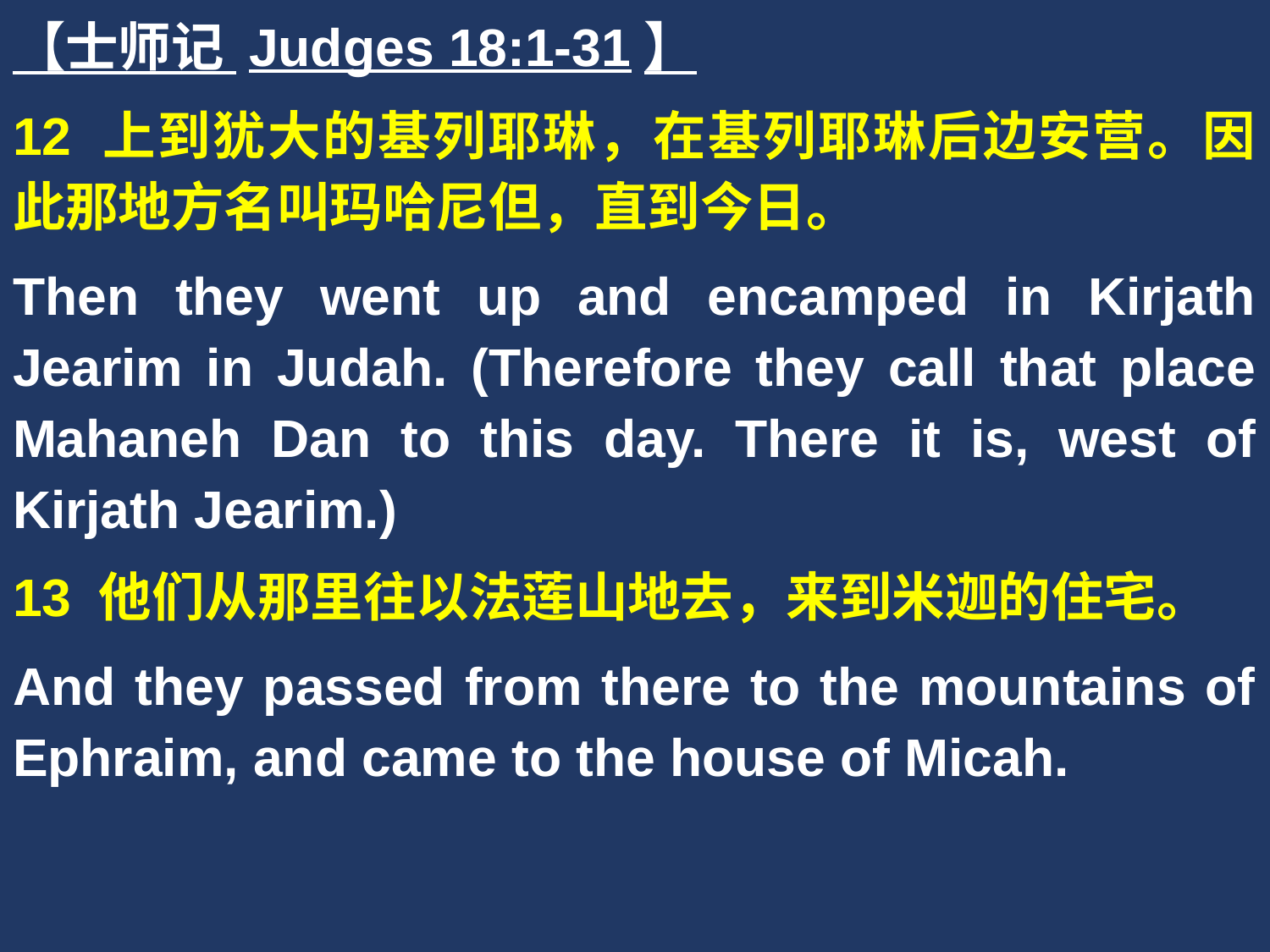

【士师记 Judges 18:1-31】
12 上到犹大的基列耶琳，在基列耶琳后边安营。因此那地方名叫玛哈尼但，直到今日。
Then they went up and encamped in Kirjath Jearim in Judah. (Therefore they call that place Mahaneh Dan to this day. There it is, west of Kirjath Jearim.)
13 他们从那里往以法莲山地去，来到米迦的住宅。
And they passed from there to the mountains of Ephraim, and came to the house of Micah.